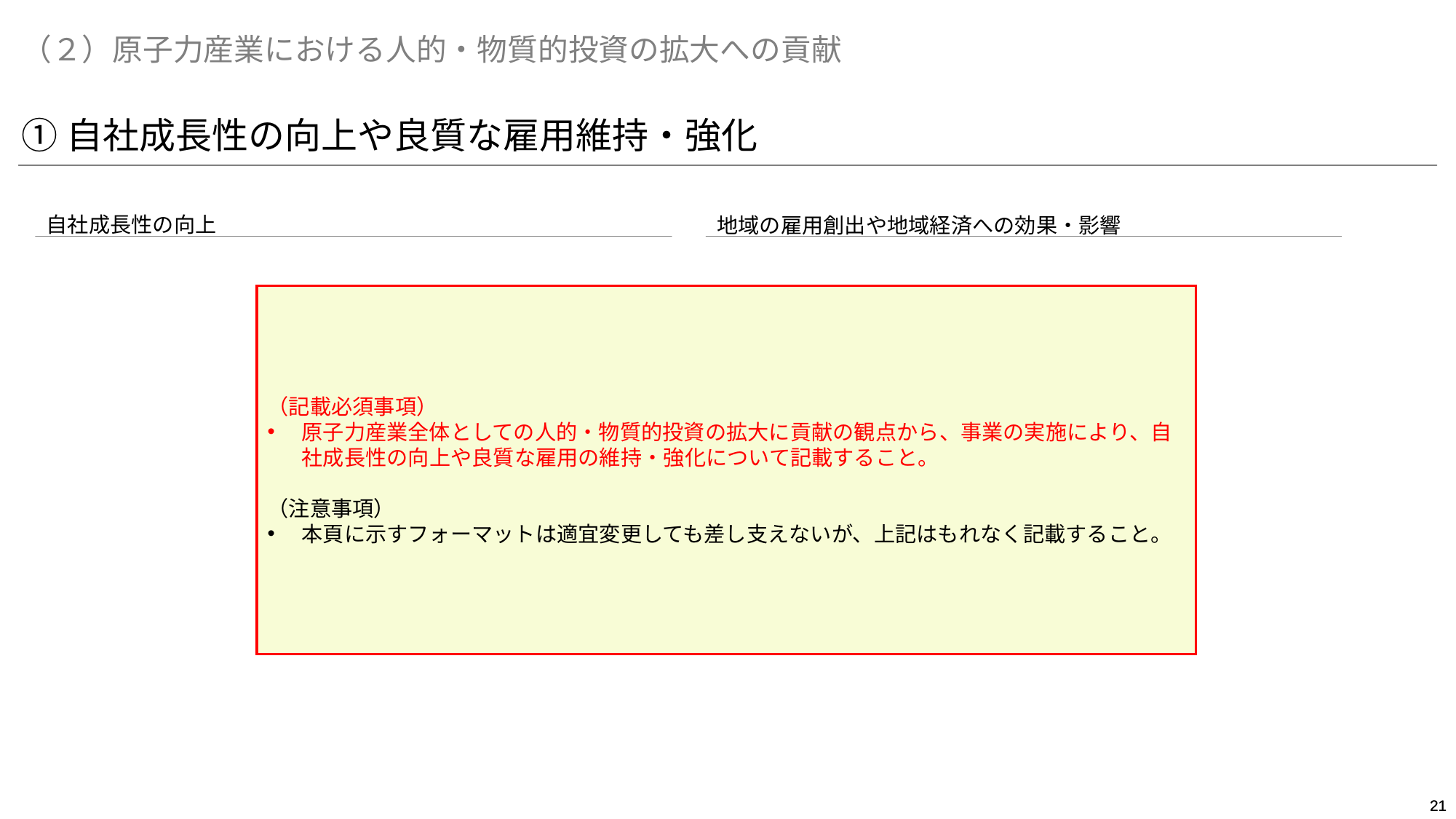

（２）原子力産業における人的・物質的投資の拡大への貢献
①自社成長性の向上や良質な雇用維持・強化
自社成長性の向上
地域の雇用創出や地域経済への効果・影響
（記載必須事項）
原子力産業全体としての人的・物質的投資の拡大に貢献の観点から、事業の実施により、自社成長性の向上や良質な雇用の維持・強化について記載すること。

（注意事項）
本頁に示すフォーマットは適宜変更しても差し支えないが、上記はもれなく記載すること。